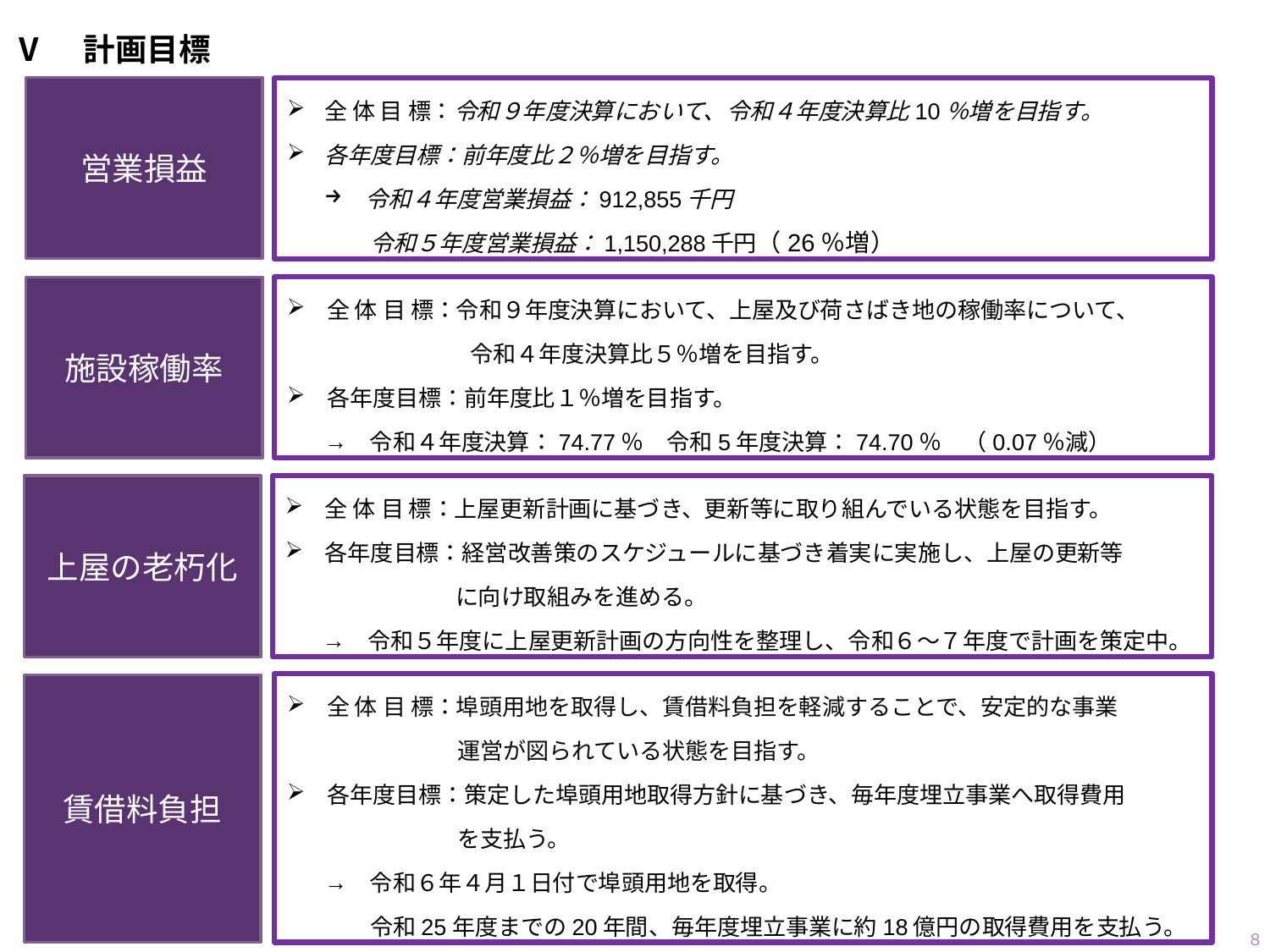

# Ⅴ　計画目標
営業損益
全 体 目 標：令和９年度決算において、令和４年度決算比10％増を目指す。
各年度目標：前年度比２％増を目指す。
　令和４年度営業損益：912,855千円
　　令和５年度営業損益：1,150,288千円（26％増）
全 体 目 標：令和９年度決算において、上屋及び荷さばき地の稼働率について、
　　　　　　　　令和４年度決算比５％増を目指す。
各年度目標：前年度比１％増を目指す。
　令和４年度決算：74.77％　令和5年度決算：74.70％　（0.07％減）
施設稼働率
全 体 目 標：上屋更新計画に基づき、更新等に取り組んでいる状態を目指す。
各年度目標：経営改善策のスケジュールに基づき着実に実施し、上屋の更新等
　　　　　　　  に向け取組みを進める。
　令和５年度に上屋更新計画の方向性を整理し、令和６～７年度で計画を策定中。
上屋の老朽化
全 体 目 標：埠頭用地を取得し、賃借料負担を軽減することで、安定的な事業
　　　　　　　  運営が図られている状態を目指す。
各年度目標：策定した埠頭用地取得方針に基づき、毎年度埋立事業へ取得費用
　　　　　　　  を支払う。
　令和６年４月１日付で埠頭用地を取得。
　　令和25年度までの20年間、毎年度埋立事業に約18億円の取得費用を支払う。
賃借料負担
８